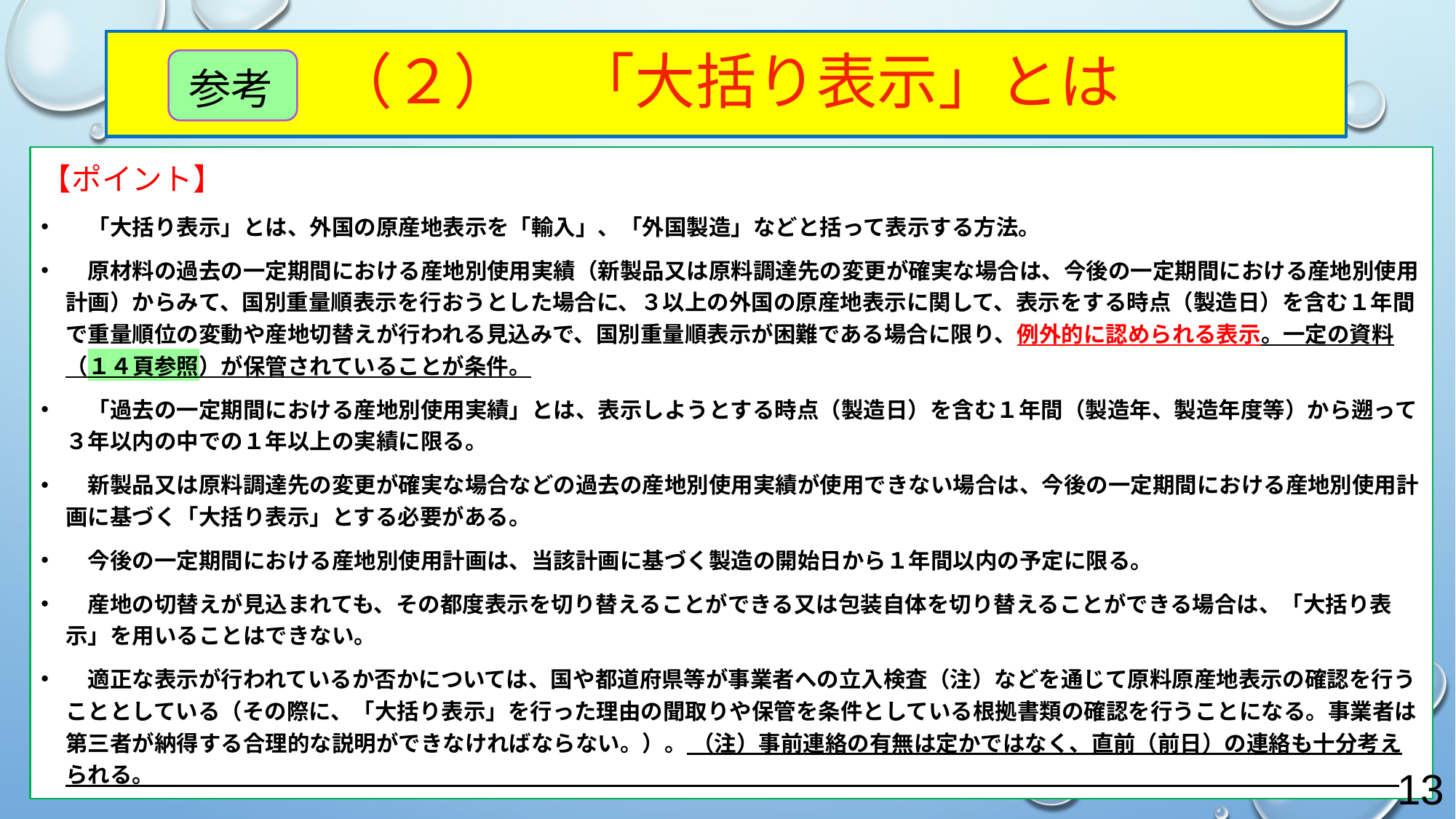

# （２）　「大括り表示」とは

参考
【ポイント】
　「大括り表示」とは、外国の原産地表示を「輸入」、「外国製造」などと括って表示する方法。
　原材料の過去の一定期間における産地別使用実績（新製品又は原料調達先の変更が確実な場合は、今後の一定期間における産地別使用計画）からみて、国別重量順表示を行おうとした場合に、３以上の外国の原産地表示に関して、表示をする時点（製造日）を含む１年間で重量順位の変動や産地切替えが行われる見込みで、国別重量順表示が困難である場合に限り、例外的に認められる表示。一定の資料（１４頁参照）が保管されていることが条件。
　「過去の一定期間における産地別使用実績」とは、表示しようとする時点（製造日）を含む１年間（製造年、製造年度等）から遡って３年以内の中での１年以上の実績に限る。
　新製品又は原料調達先の変更が確実な場合などの過去の産地別使用実績が使用できない場合は、今後の一定期間における産地別使用計画に基づく「大括り表示」とする必要がある。
　今後の一定期間における産地別使用計画は、当該計画に基づく製造の開始日から１年間以内の予定に限る。
　産地の切替えが見込まれても、その都度表示を切り替えることができる又は包装自体を切り替えることができる場合は、「大括り表示」を用いることはできない。
　適正な表示が行われているか否かについては、国や都道府県等が事業者への立入検査（注）などを通じて原料原産地表示の確認を行うこととしている（その際に、「大括り表示」を行った理由の聞取りや保管を条件としている根拠書類の確認を行うことになる。事業者は第三者が納得する合理的な説明ができなければならない。）。 （注）事前連絡の有無は定かではなく、直前（前日）の連絡も十分考えられる。
13